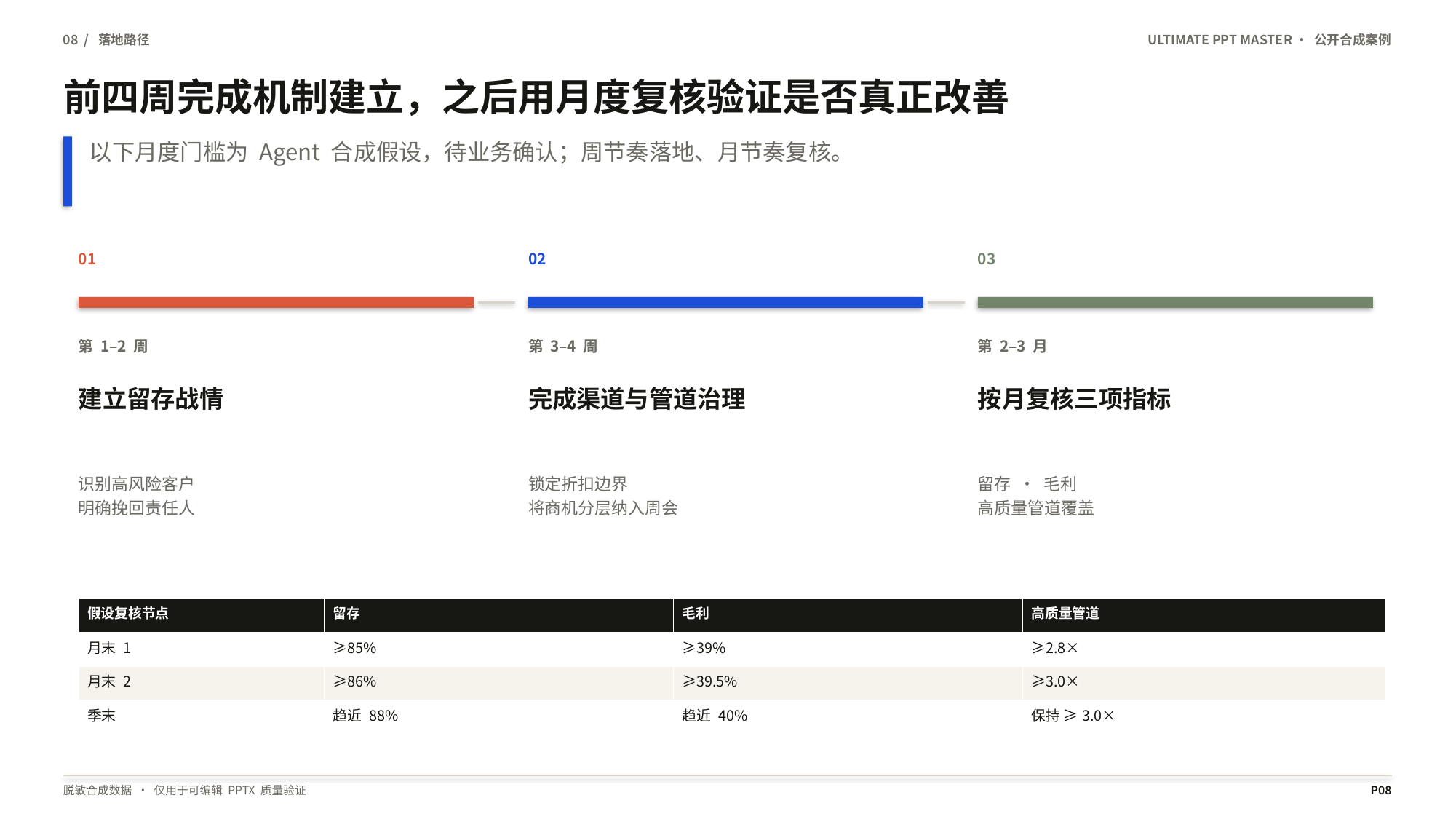

08  /  落地路径
ULTIMATE PPT MASTER · 公开合成案例
# 前四周完成机制建立，之后用月度复核验证是否真正改善
以下月度门槛为 Agent 合成假设，待业务确认；周节奏落地、月节奏复核。

01
02
03

第 1–2 周
第 3–4 周
第 2–3 月
建立留存战情
完成渠道与管道治理
按月复核三项指标
识别高风险客户
明确挽回责任人
锁定折扣边界
将商机分层纳入周会
留存 · 毛利
高质量管道覆盖
| 假设复核节点 | 留存 | 毛利 | 高质量管道 |
| --- | --- | --- | --- |
| 月末 1 | ≥85% | ≥39% | ≥2.8× |
| 月末 2 | ≥86% | ≥39.5% | ≥3.0× |
| 季末 | 趋近 88% | 趋近 40% | 保持 ≥3.0× |
脱敏合成数据 · 仅用于可编辑 PPTX 质量验证
P08